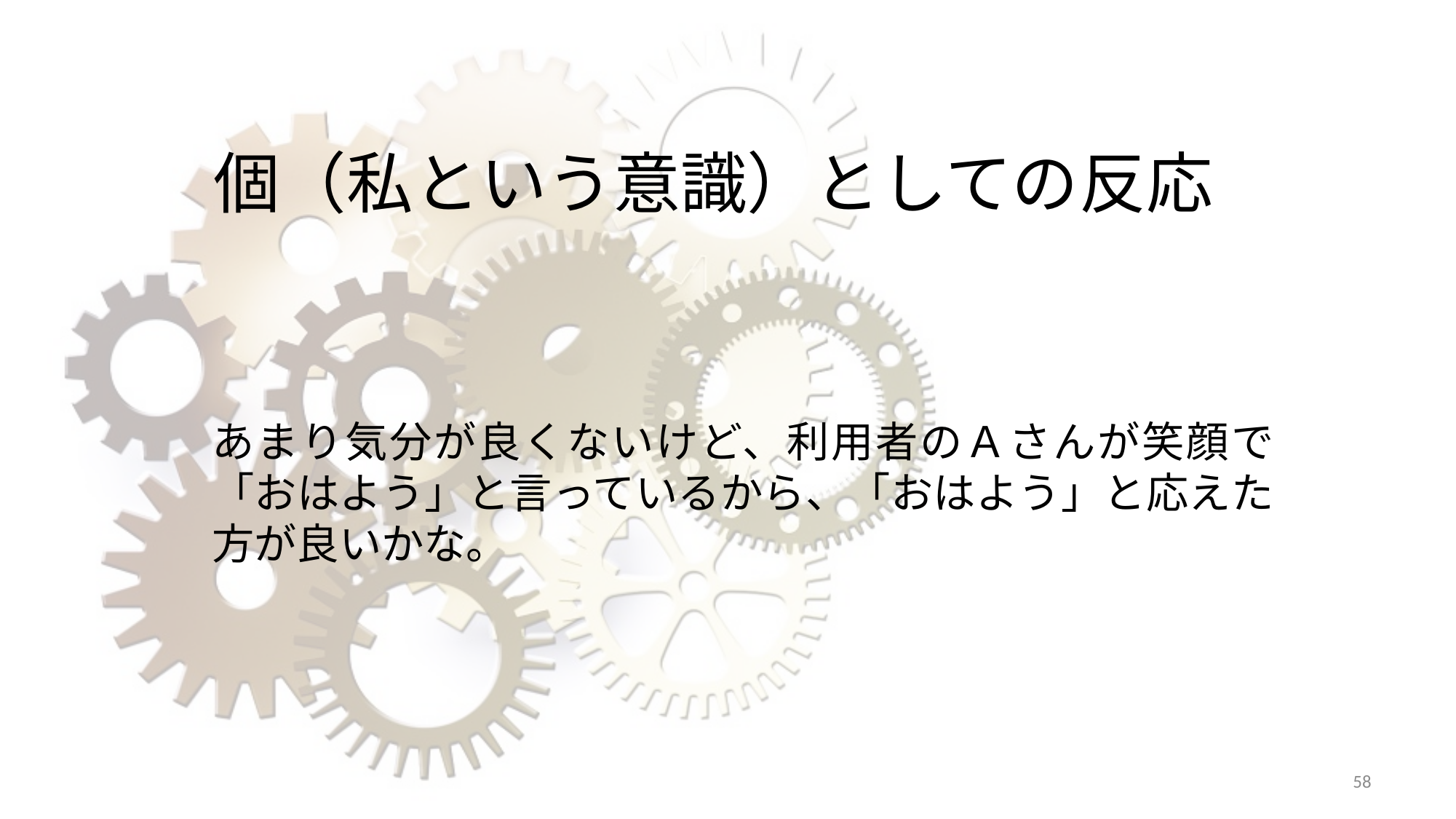

個（私という意識）としての反応
あまり気分が良くないけど、利用者のＡさんが笑顔で「おはよう」と言っているから、「おはよう」と応えた方が良いかな。
58